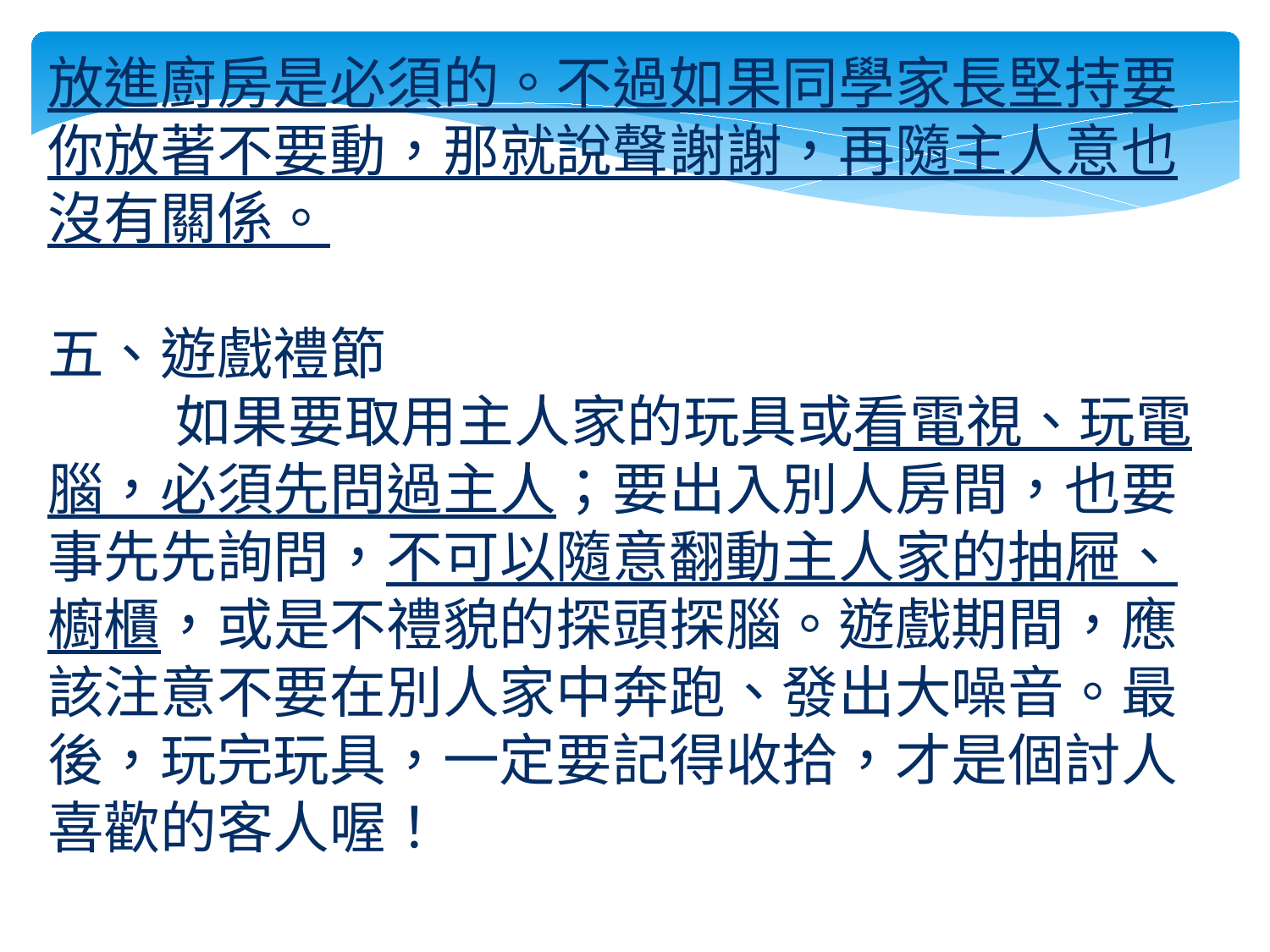

放進廚房是必須的。不過如果同學家長堅持要你放著不要動，那就說聲謝謝，再隨主人意也沒有關係。

五、遊戲禮節
         如果要取用主人家的玩具或看電視、玩電腦，必須先問過主人；要出入別人房間，也要事先先詢問，不可以隨意翻動主人家的抽屜、櫥櫃，或是不禮貌的探頭探腦。遊戲期間，應該注意不要在別人家中奔跑、發出大噪音。最後，玩完玩具，一定要記得收拾，才是個討人喜歡的客人喔！